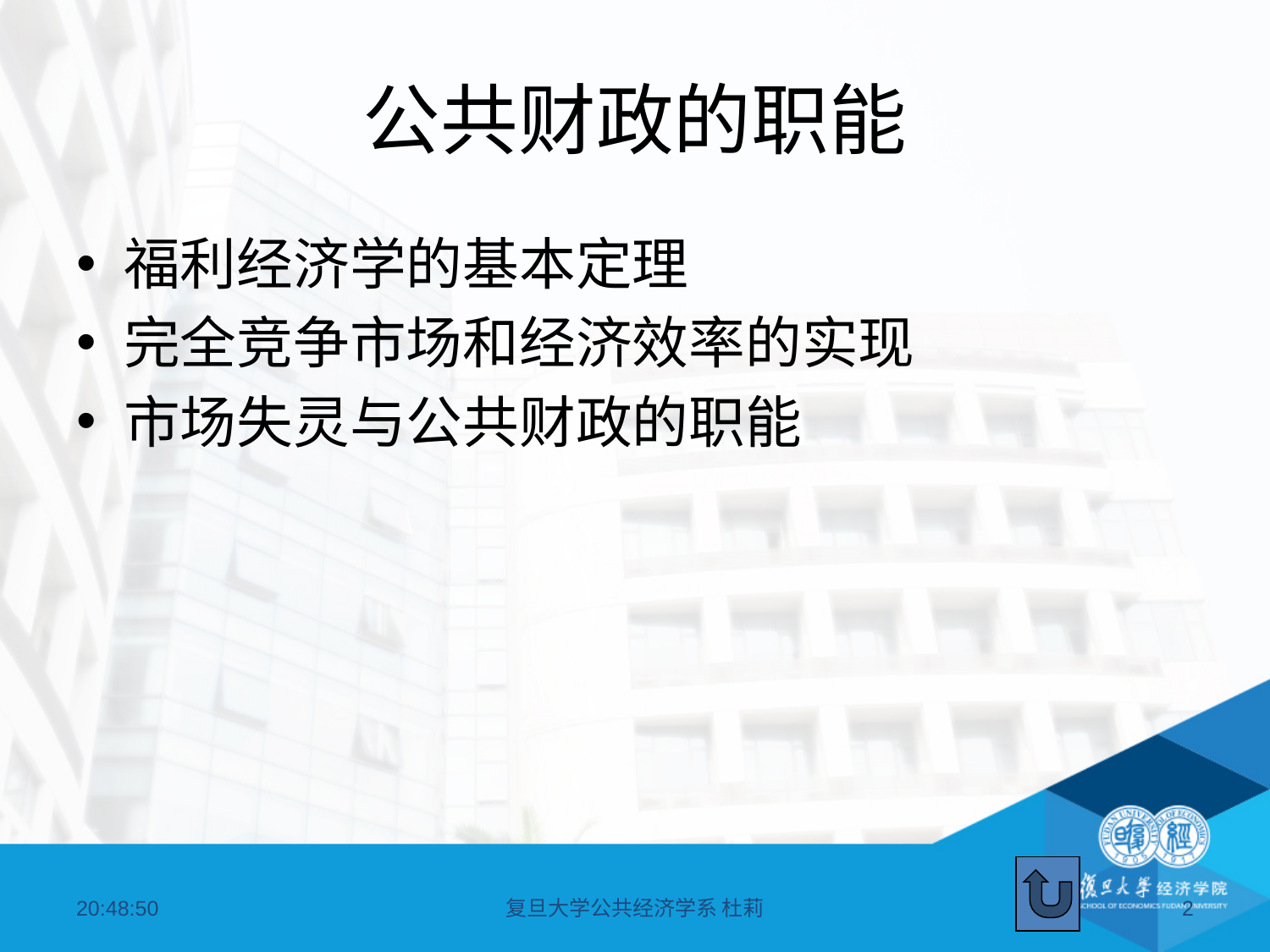

# 公共财政的职能
福利经济学的基本定理
完全竞争市场和经济效率的实现
市场失灵与公共财政的职能

20:48:50
复旦大学公共经济学系 杜莉
2